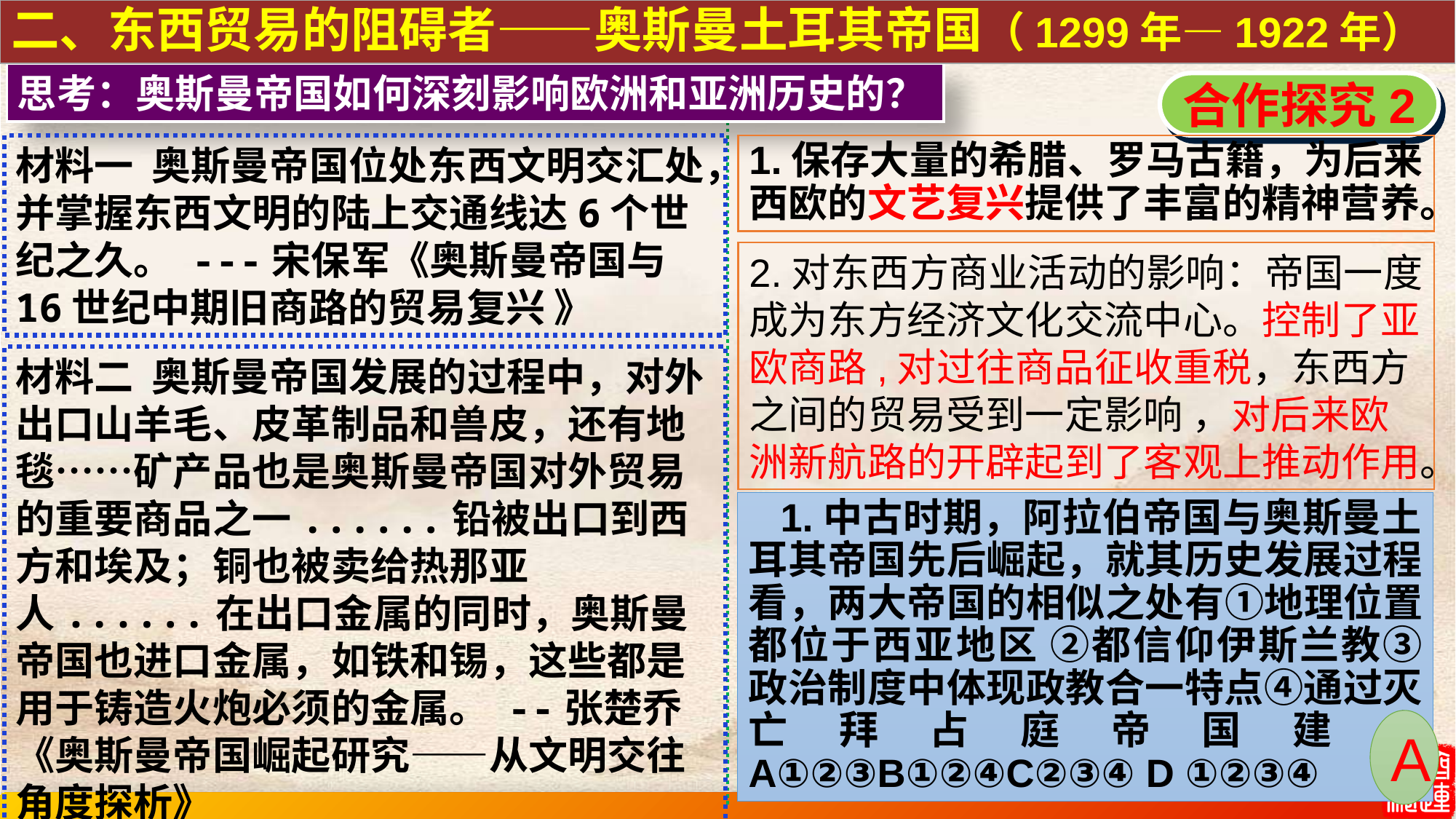

二、东西贸易的阻碍者——奥斯曼土耳其帝国（1299年—1922年）
思考：奥斯曼帝国如何深刻影响欧洲和亚洲历史的？
合作探究2
材料一  奥斯曼帝国位处东西文明交汇处，并掌握东西文明的陆上交通线达6个世纪之久。 ---宋保军《奥斯曼帝国与16世纪中期旧商路的贸易复兴 》
1.保存大量的希腊、罗马古籍，为后来西欧的文艺复兴提供了丰富的精神营养。
2.对东西方商业活动的影响：帝国一度成为东方经济文化交流中心。控制了亚欧商路,对过往商品征收重税，东西方之间的贸易受到一定影响 ，对后来欧洲新航路的开辟起到了客观上推动作用。
材料二  奥斯曼帝国发展的过程中，对外出口山羊毛、皮革制品和兽皮，还有地毯……矿产品也是奥斯曼帝国对外贸易的重要商品之一......铅被出口到西方和埃及；铜也被卖给热那亚人......在出口金属的同时，奥斯曼帝国也进口金属，如铁和锡，这些都是用于铸造火炮必须的金属。 --张楚乔《奥斯曼帝国崛起研究——从文明交往角度探析》
1.中古时期，阿拉伯帝国与奥斯曼土耳其帝国先后崛起，就其历史发展过程看，两大帝国的相似之处有①地理位置都位于西亚地区 ②都信仰伊斯兰教③政治制度中体现政教合一特点④通过灭亡拜占庭帝国建立 A①②③B①②④C②③④ D ①②③④
A